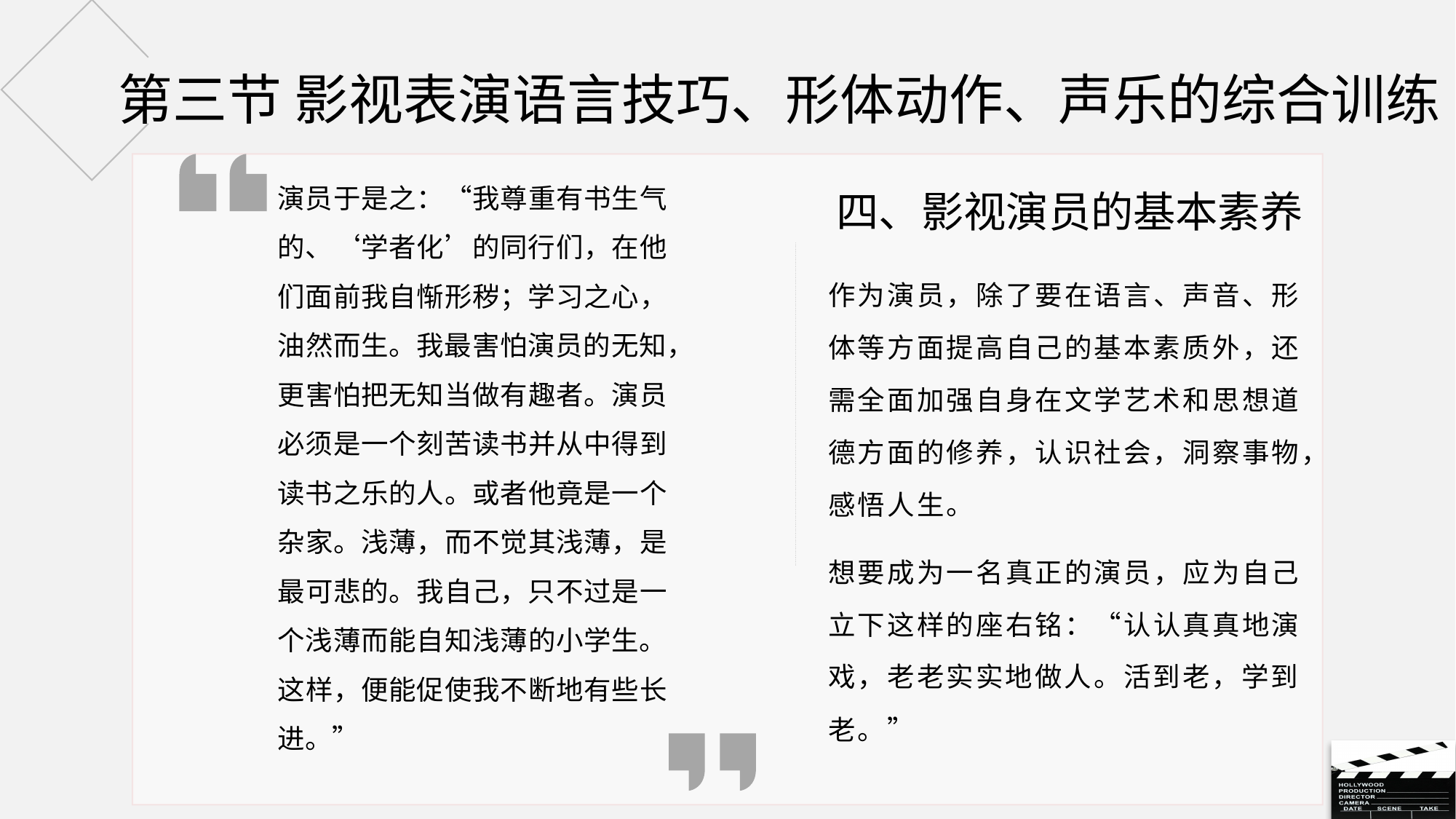

第三节 影视表演语言技巧、形体动作、声乐的综合训练

四、影视演员的基本素养
演员于是之：“我尊重有书生气的、‘学者化’的同行们，在他们面前我自惭形秽；学习之心，油然而生。我最害怕演员的无知，更害怕把无知当做有趣者。演员必须是一个刻苦读书并从中得到读书之乐的人。或者他竟是一个杂家。浅薄，而不觉其浅薄，是最可悲的。我自己，只不过是一个浅薄而能自知浅薄的小学生。这样，便能促使我不断地有些长进。”

作为演员，除了要在语言、声音、形体等方面提高自己的基本素质外，还需全面加强自身在文学艺术和思想道德方面的修养，认识社会，洞察事物，感悟人生。
想要成为一名真正的演员，应为自己立下这样的座右铭：“认认真真地演戏，老老实实地做人。活到老，学到老。”